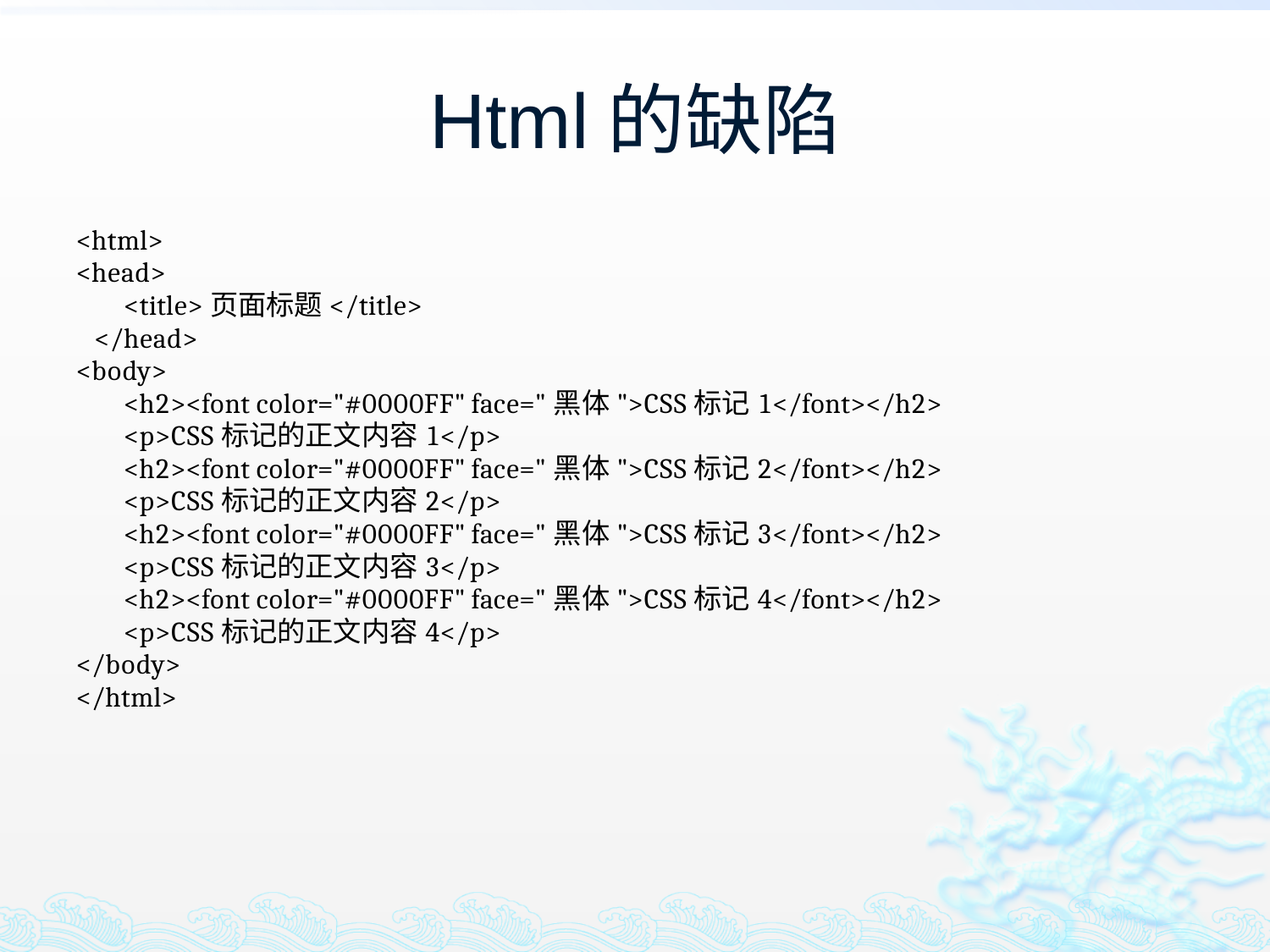

# Html的缺陷
<html>
<head>
	<title>页面标题</title>
   </head>
<body>
	<h2><font color="#0000FF" face="黑体">CSS标记1</font></h2>
	<p>CSS标记的正文内容1</p>
	<h2><font color="#0000FF" face="黑体">CSS标记2</font></h2>
	<p>CSS标记的正文内容2</p>
	<h2><font color="#0000FF" face="黑体">CSS标记3</font></h2>
	<p>CSS标记的正文内容3</p>
	<h2><font color="#0000FF" face="黑体">CSS标记4</font></h2>
	<p>CSS标记的正文内容4</p>
</body>
</html>